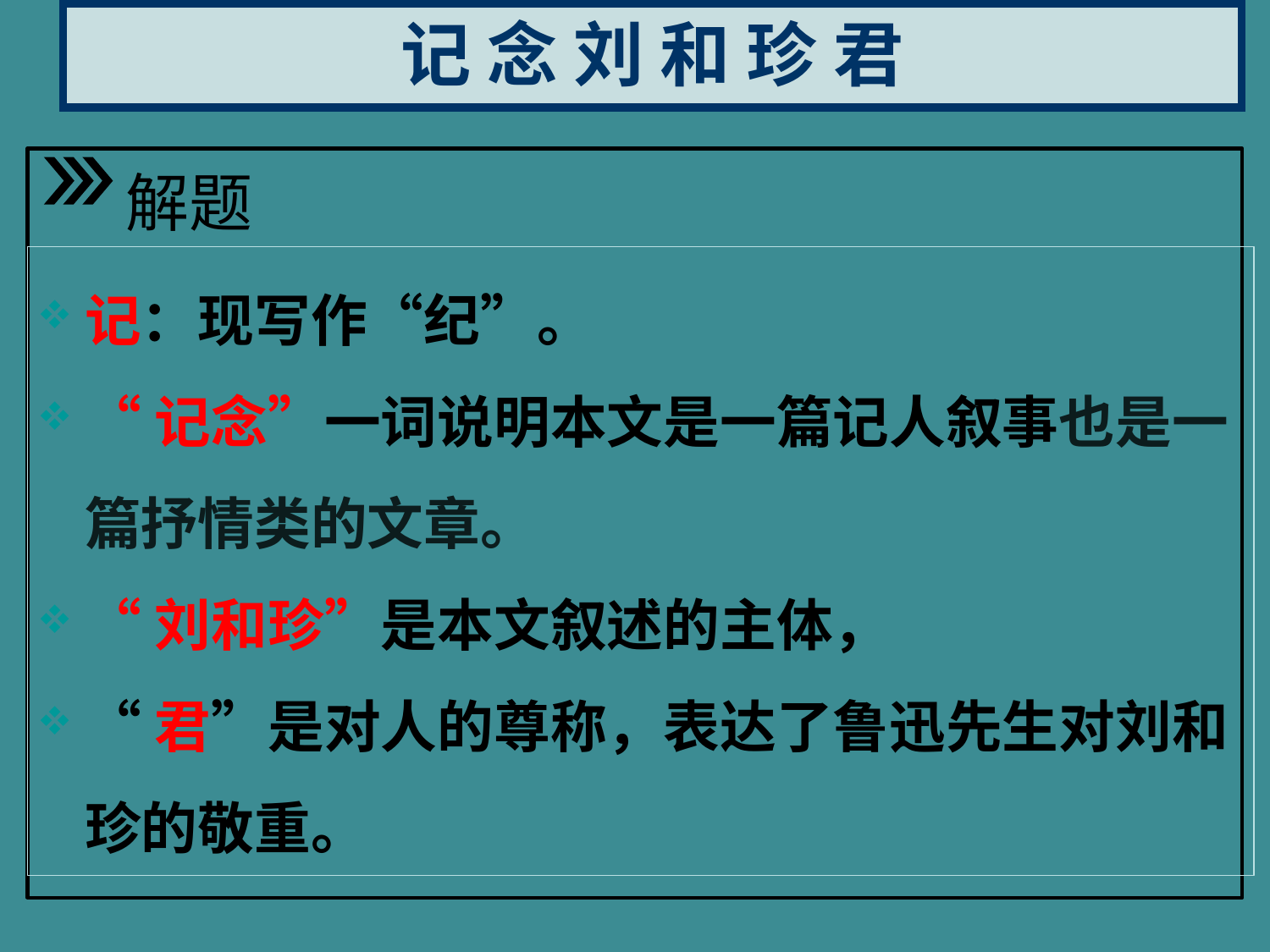

记 念 刘 和 珍 君

解题
记：现写作“纪”。
“记念”一词说明本文是一篇记人叙事也是一篇抒情类的文章。
“刘和珍”是本文叙述的主体，
“君”是对人的尊称，表达了鲁迅先生对刘和珍的敬重。